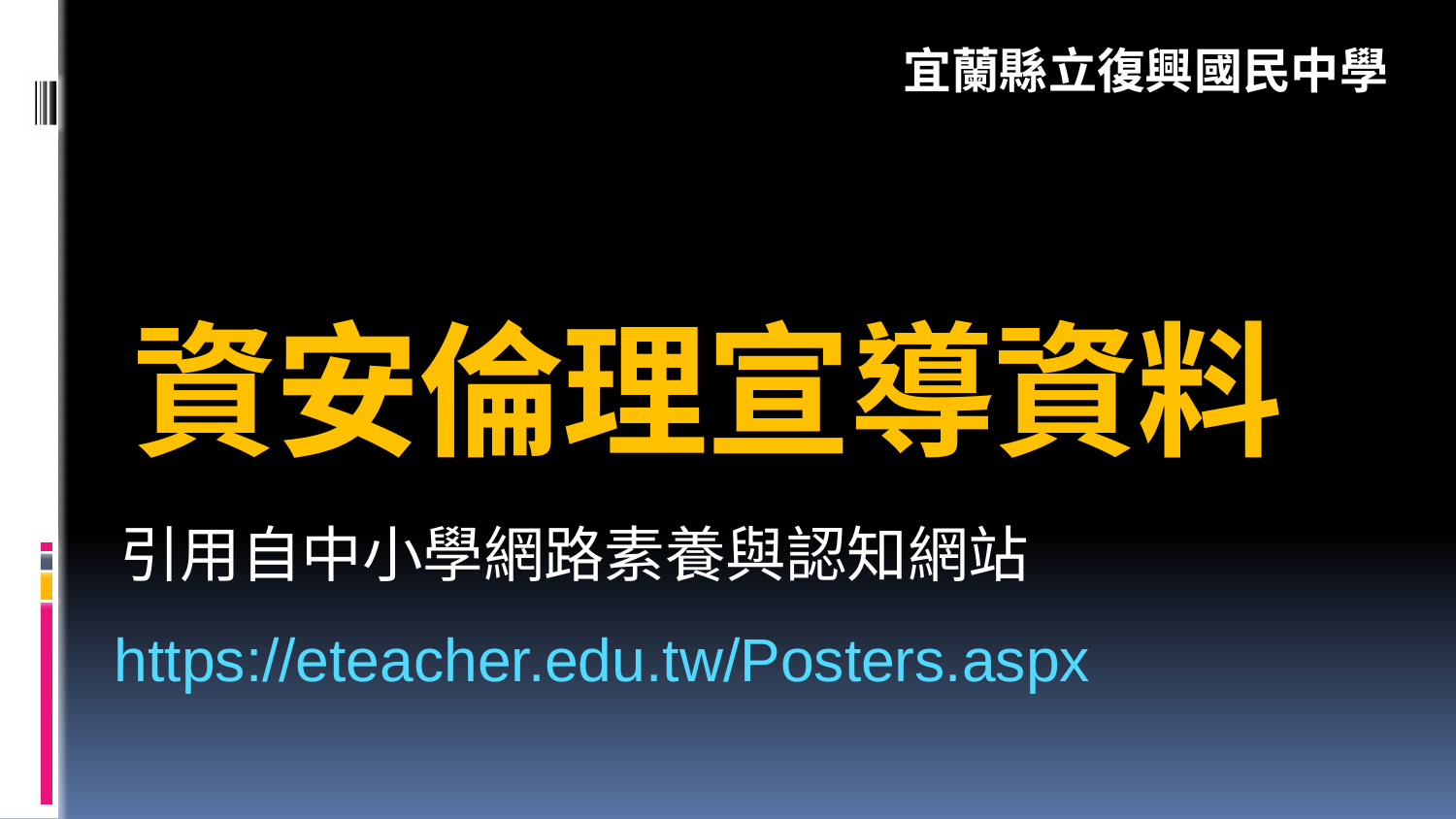

宜蘭縣立復興國民中學
# 資安倫理宣導資料
   引用自中小學網路素養與認知網站
   https://eteacher.edu.tw/Posters.aspx